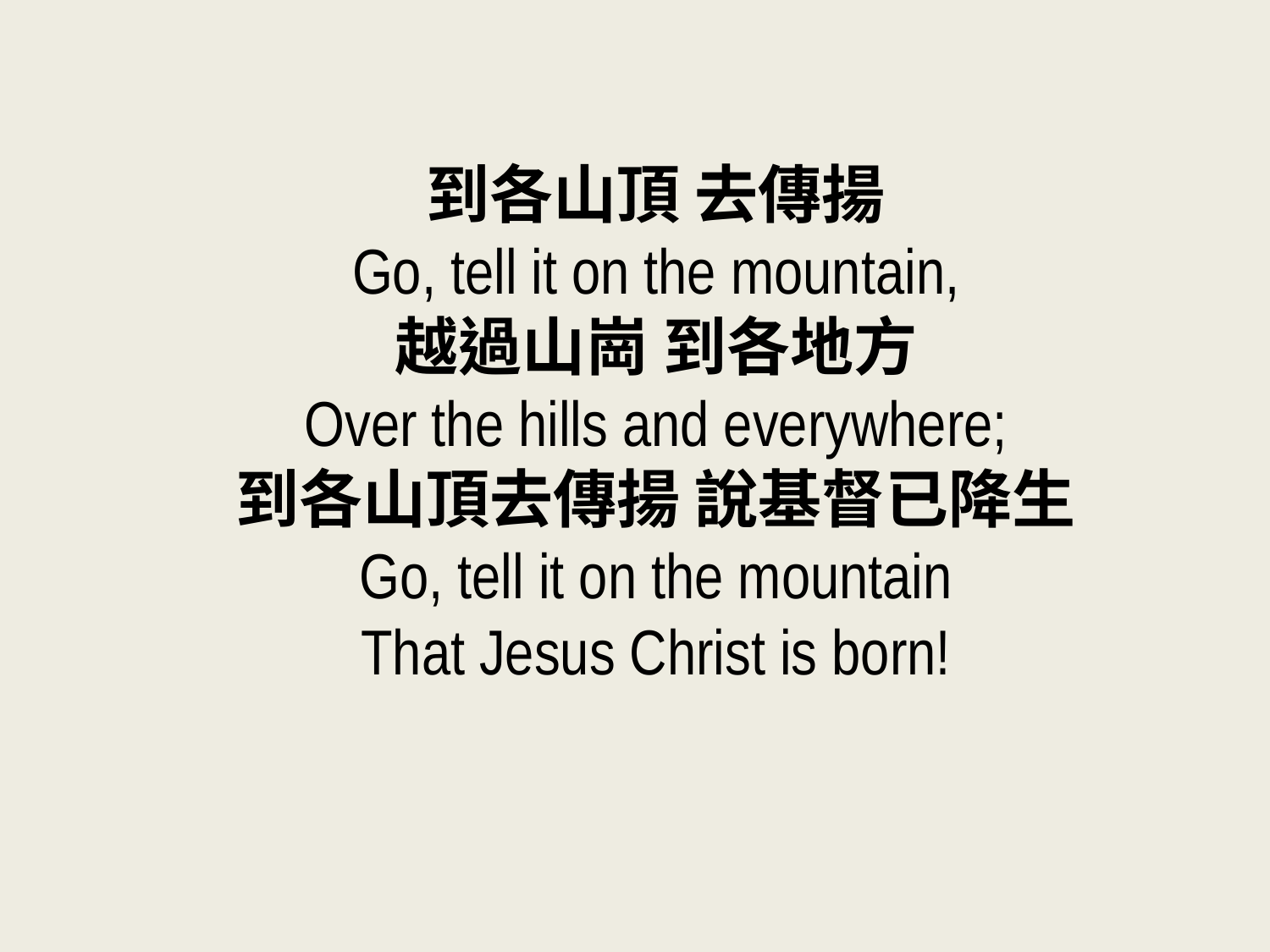

到各山頂 去傳揚
Go, tell it on the mountain,
越過山崗 到各地方
Over the hills and everywhere;
到各山頂去傳揚 說基督已降生
Go, tell it on the mountain
That Jesus Christ is born!